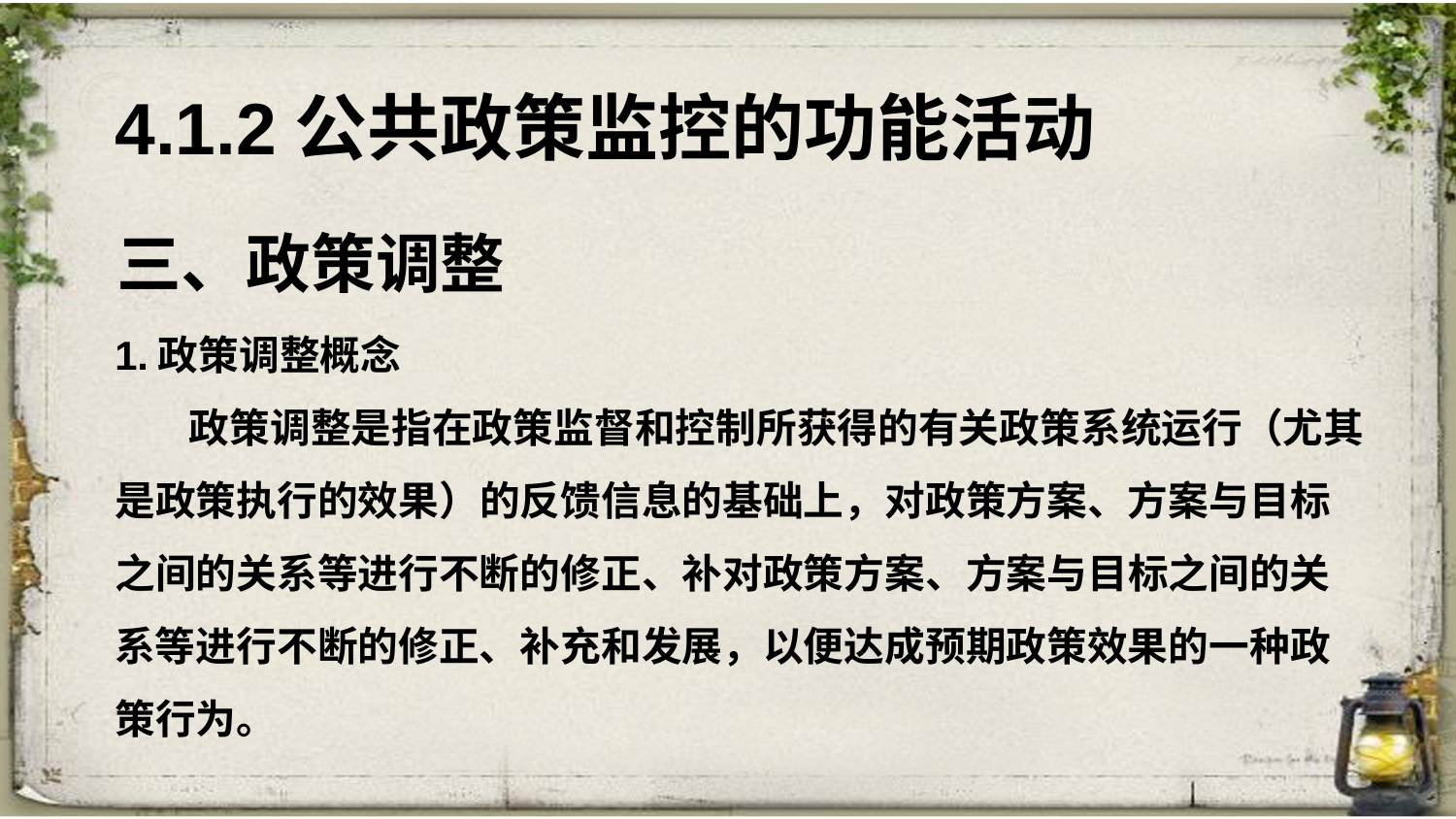

4.1.2公共政策监控的功能活动
三、政策调整
1.政策调整概念
       政策调整是指在政策监督和控制所获得的有关政策系统运行（尤其是政策执行的效果）的反馈信息的基础上，对政策方案、方案与目标之间的关系等进行不断的修正、补对政策方案、方案与目标之间的关系等进行不断的修正、补充和发展，以便达成预期政策效果的一种政策行为。